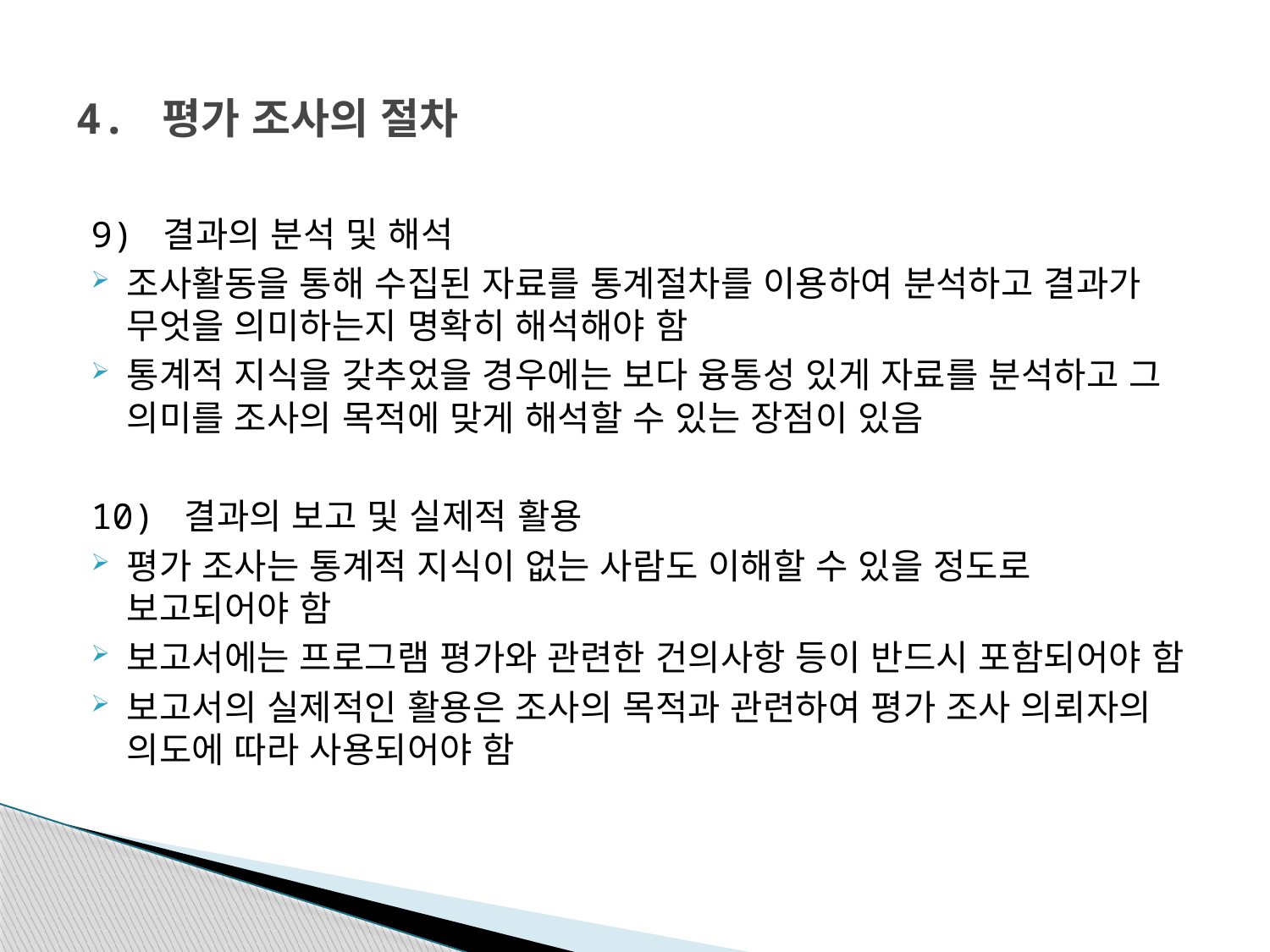

# 4. 평가 조사의 절차
9) 결과의 분석 및 해석
조사활동을 통해 수집된 자료를 통계절차를 이용하여 분석하고 결과가 무엇을 의미하는지 명확히 해석해야 함
통계적 지식을 갖추었을 경우에는 보다 융통성 있게 자료를 분석하고 그 의미를 조사의 목적에 맞게 해석할 수 있는 장점이 있음

10) 결과의 보고 및 실제적 활용
평가 조사는 통계적 지식이 없는 사람도 이해할 수 있을 정도로 보고되어야 함
보고서에는 프로그램 평가와 관련한 건의사항 등이 반드시 포함되어야 함
보고서의 실제적인 활용은 조사의 목적과 관련하여 평가 조사 의뢰자의 의도에 따라 사용되어야 함